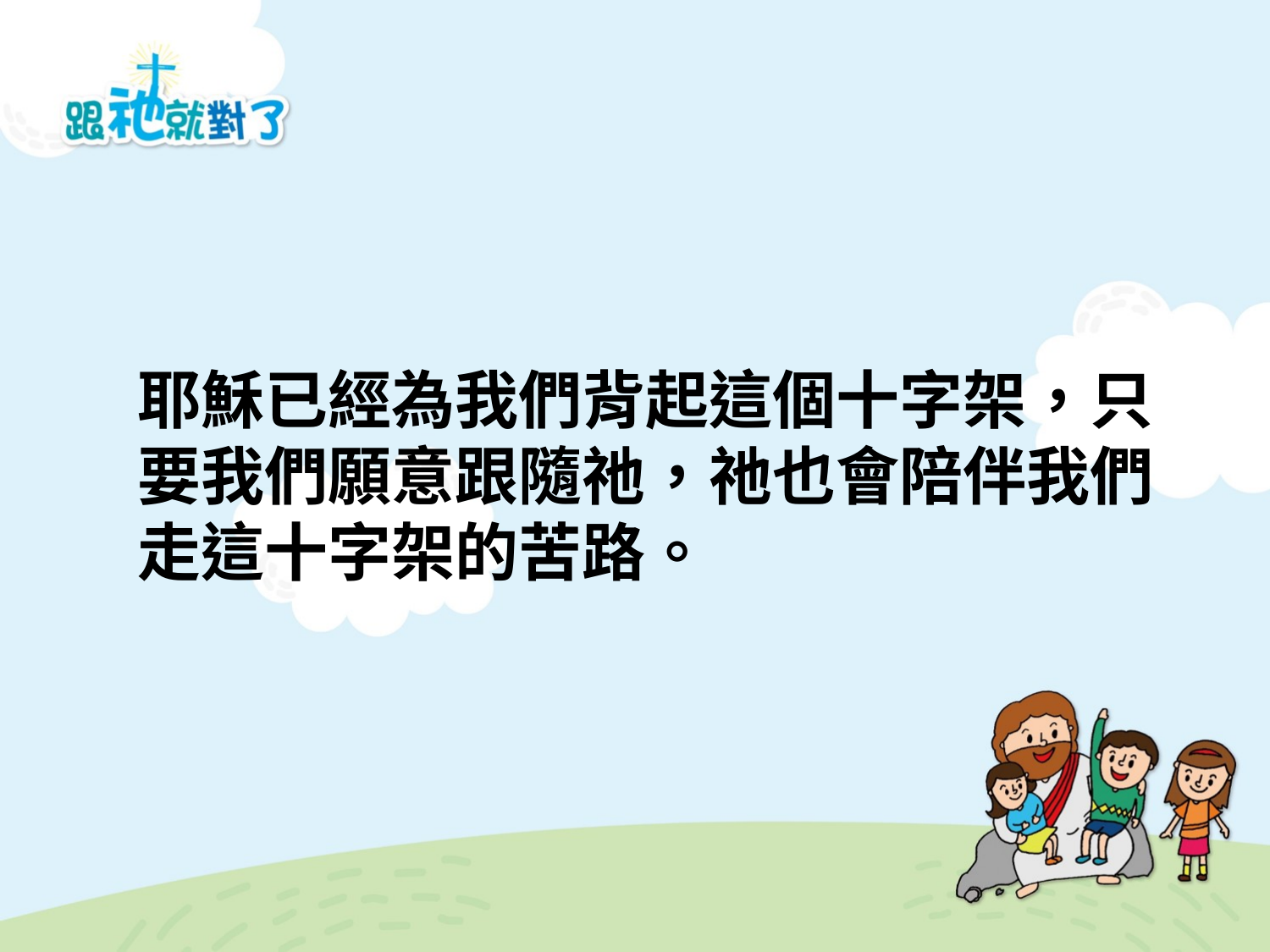

耶穌已經為我們背起這個十字架，只要我們願意跟隨祂，祂也會陪伴我們走這十字架的苦路。